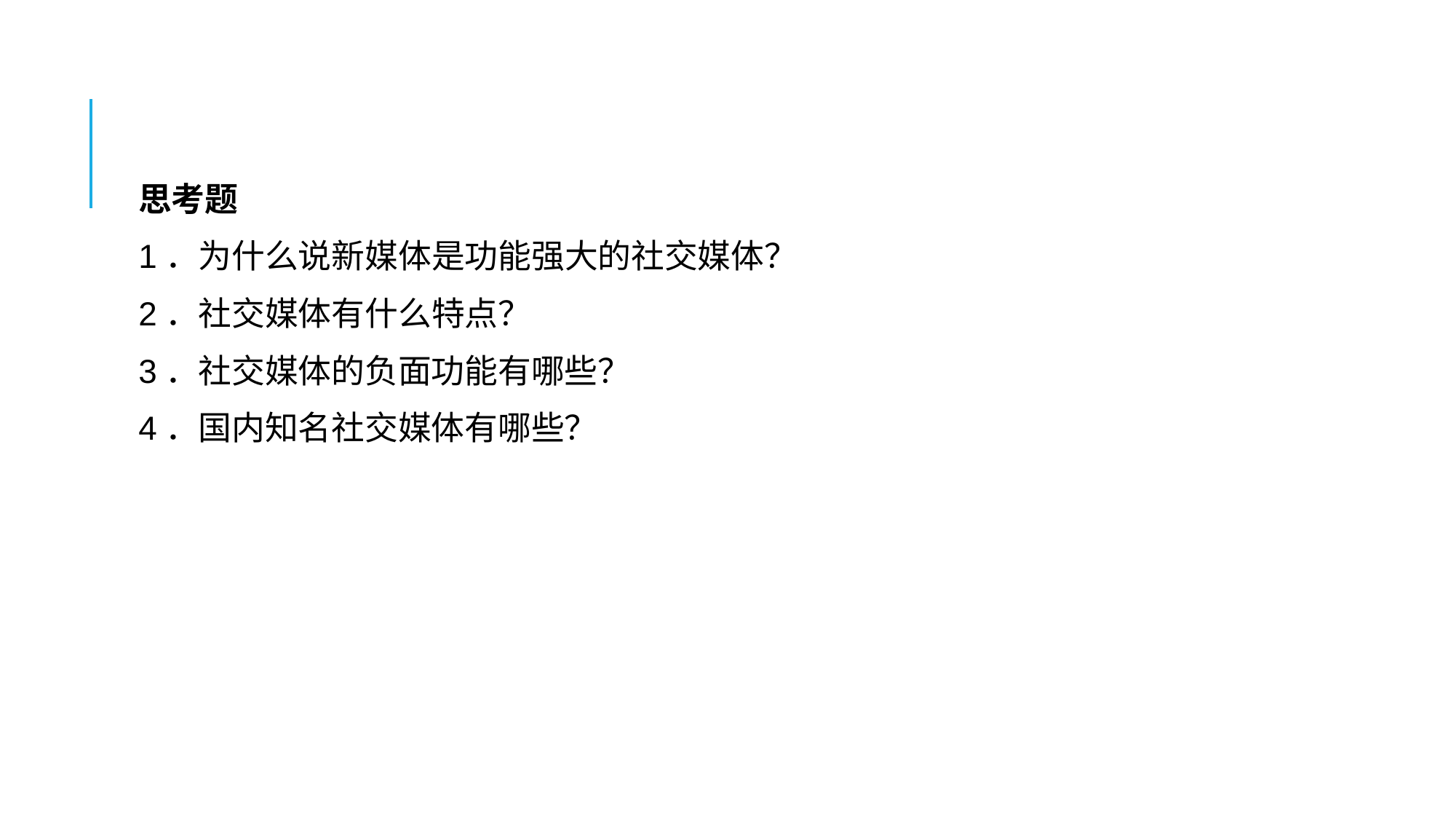

#
思考题
1．为什么说新媒体是功能强大的社交媒体？
2．社交媒体有什么特点？
3．社交媒体的负面功能有哪些？
4．国内知名社交媒体有哪些？